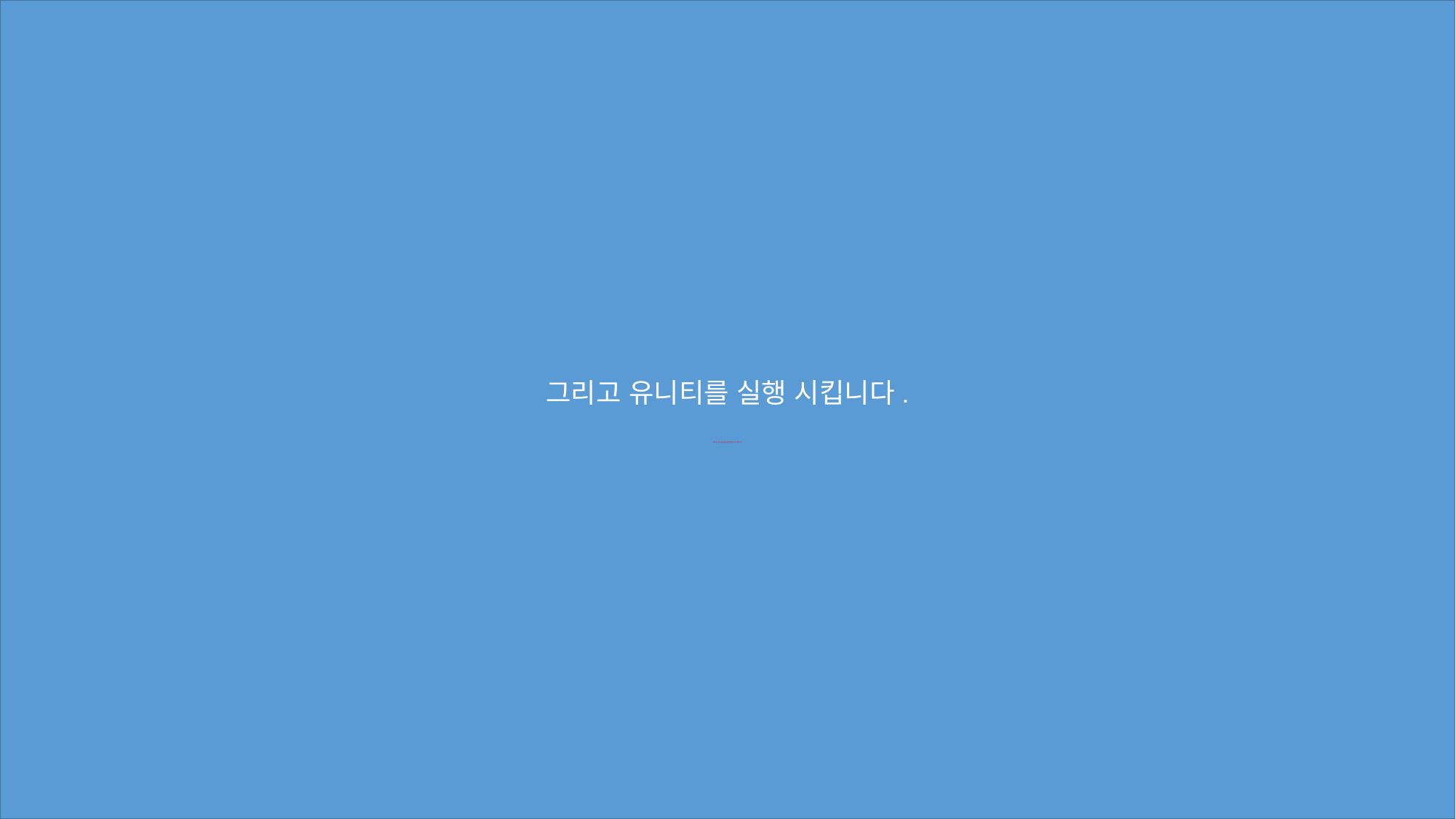

그리고 유니티를 실행 시킵니다.

여태 유니티 실행 방법 모르면 당신은 이미 쎄오초이